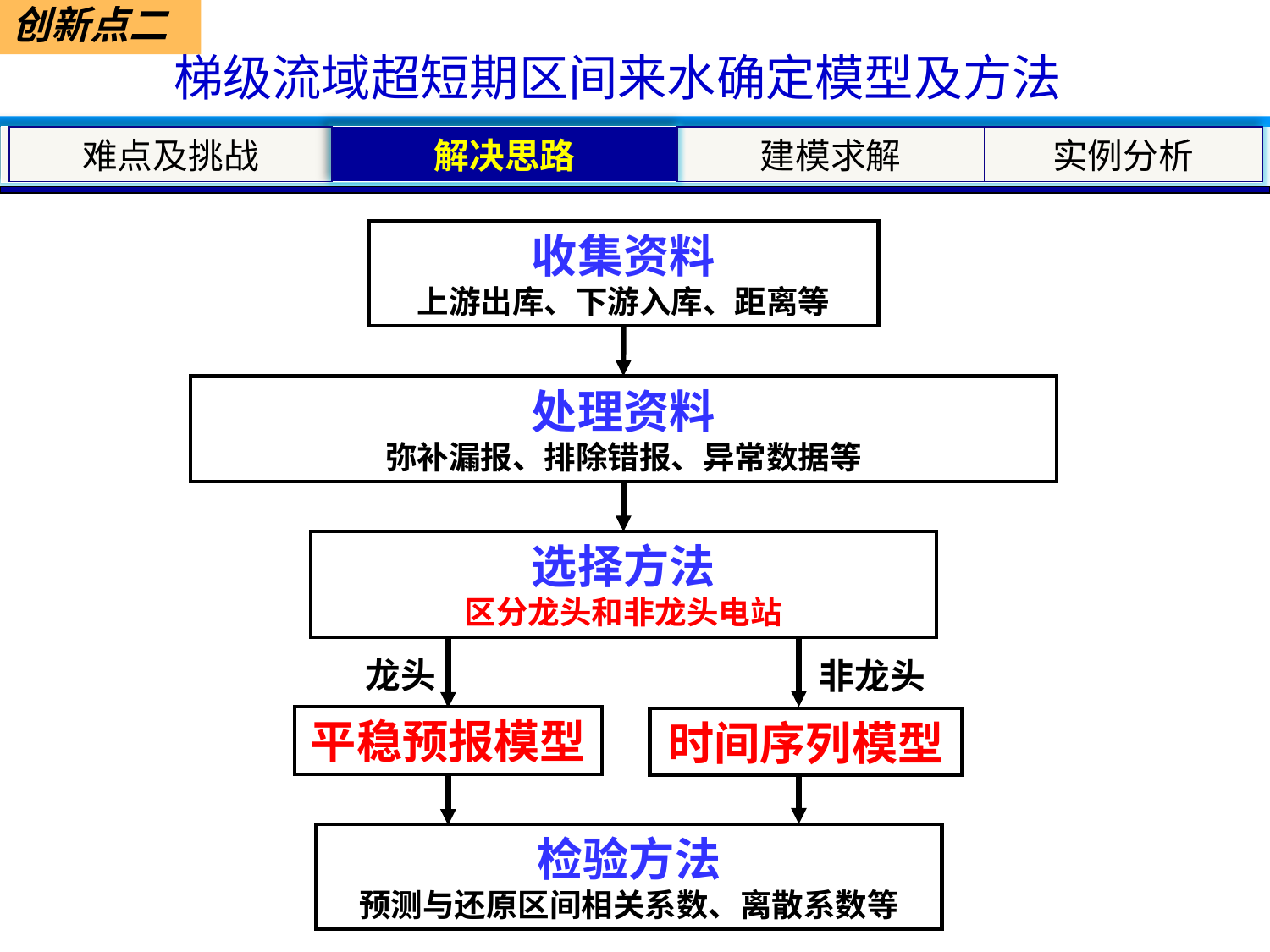

创新点二
梯级流域超短期区间来水确定模型及方法

难点及挑战
解决思路
建模求解
实例分析

收集资料
上游出库、下游入库、距离等
处理资料
弥补漏报、排除错报、异常数据等
选择方法
区分龙头和非龙头电站
龙头
非龙头
平稳预报模型
时间序列模型
检验方法
预测与还原区间相关系数、离散系数等